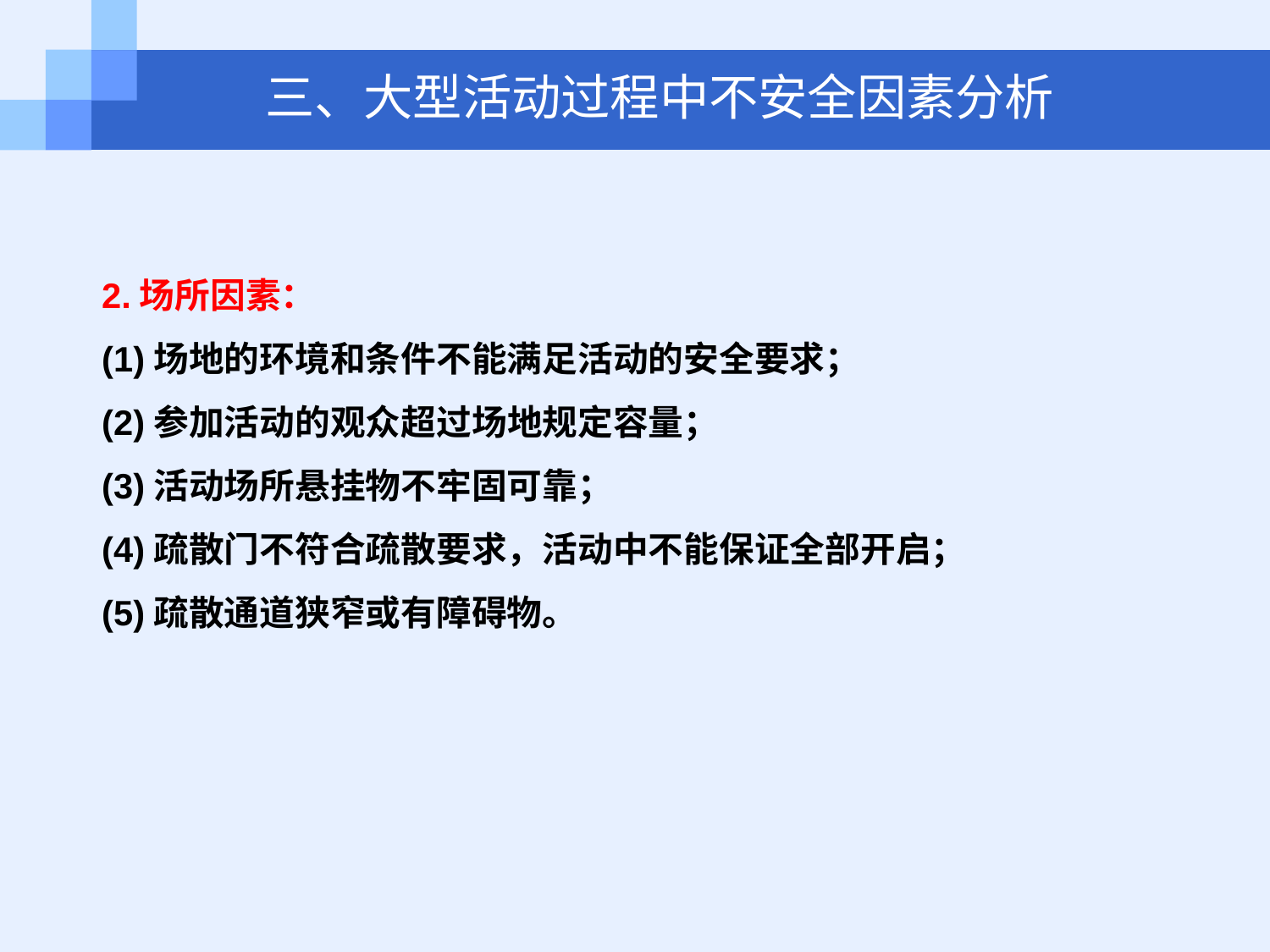

三、大型活动过程中不安全因素分析
2.场所因素：
(1)场地的环境和条件不能满足活动的安全要求；
(2)参加活动的观众超过场地规定容量；
(3)活动场所悬挂物不牢固可靠；
(4)疏散门不符合疏散要求，活动中不能保证全部开启；
(5)疏散通道狭窄或有障碍物。